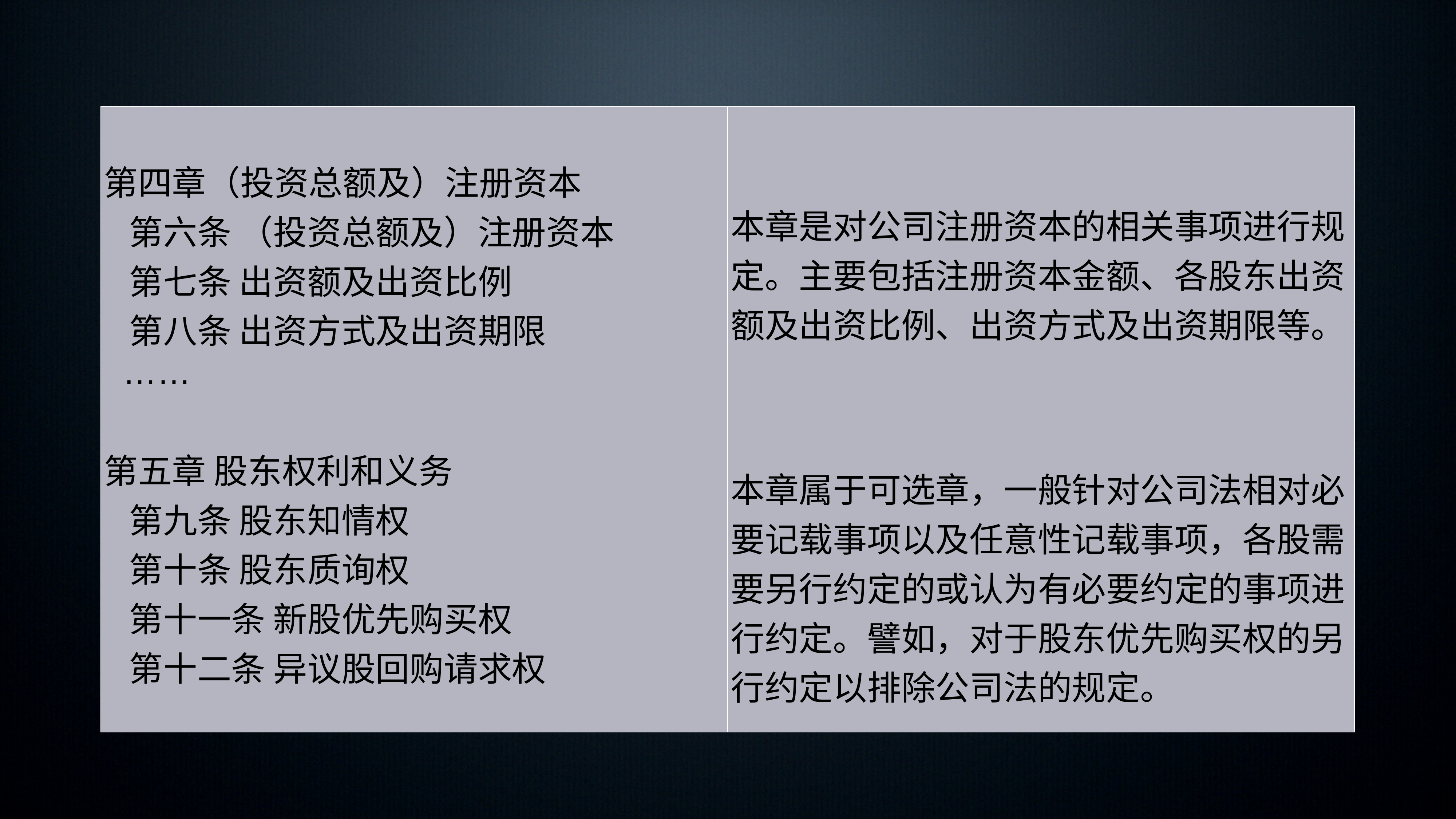

| 第四章（投资总额及）注册资本 第六条 （投资总额及）注册资本 第七条 出资额及出资比例 第八条 出资方式及出资期限 …… | 本章是对公司注册资本的相关事项进行规定。主要包括注册资本金额、各股东出资额及出资比例、出资方式及出资期限等。 |
| --- | --- |
| 第五章 股东权利和义务 第九条 股东知情权 第十条 股东质询权 第十一条 新股优先购买权 第十二条 异议股回购请求权 | 本章属于可选章，一般针对公司法相对必要记载事项以及任意性记载事项，各股需要另行约定的或认为有必要约定的事项进行约定。譬如，对于股东优先购买权的另行约定以排除公司法的规定。 |